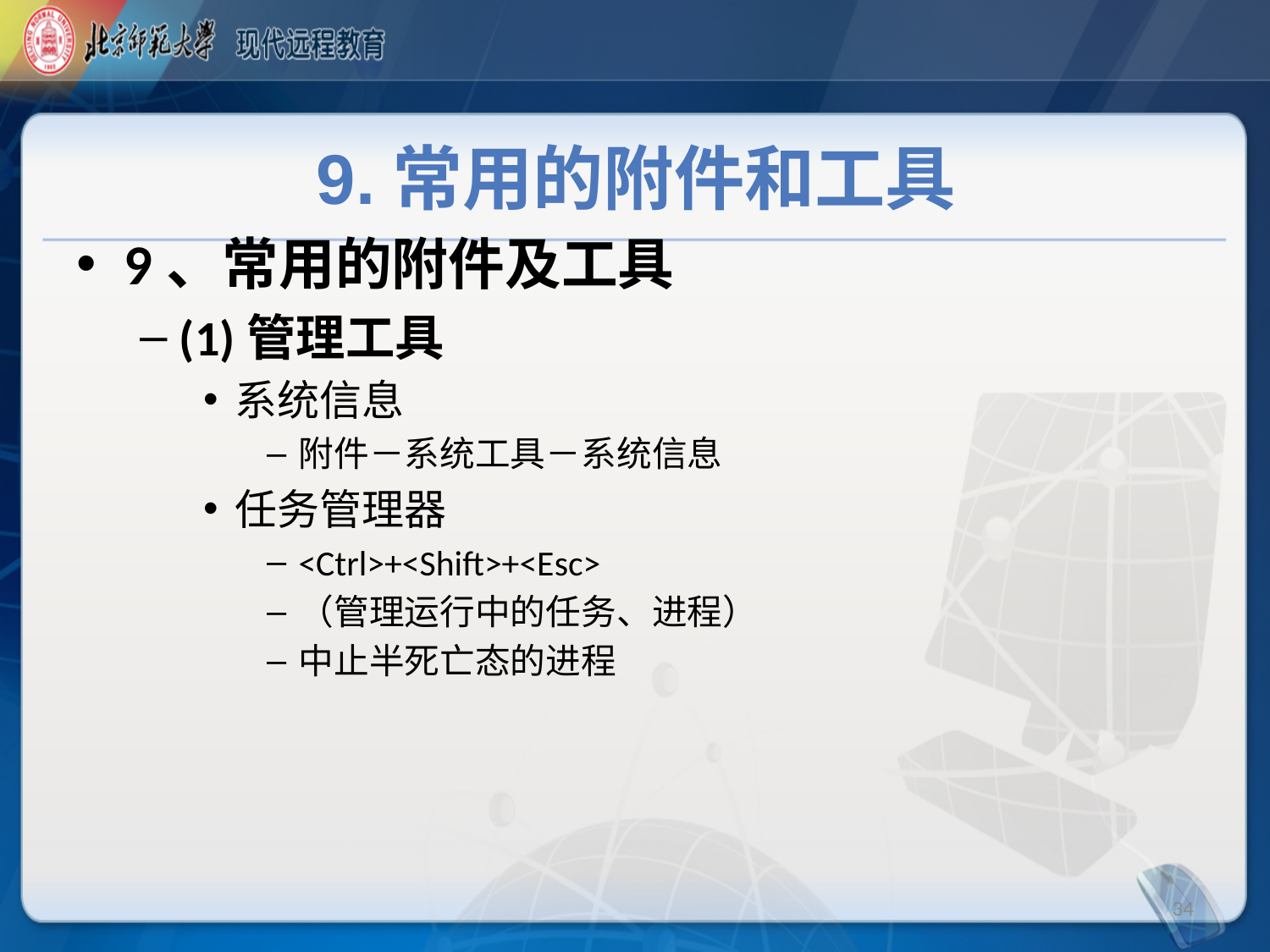

# 9.常用的附件和工具
9、常用的附件及工具
(1)管理工具
系统信息
附件－系统工具－系统信息
任务管理器
<Ctrl>+<Shift>+<Esc>
（管理运行中的任务、进程）
中止半死亡态的进程
34